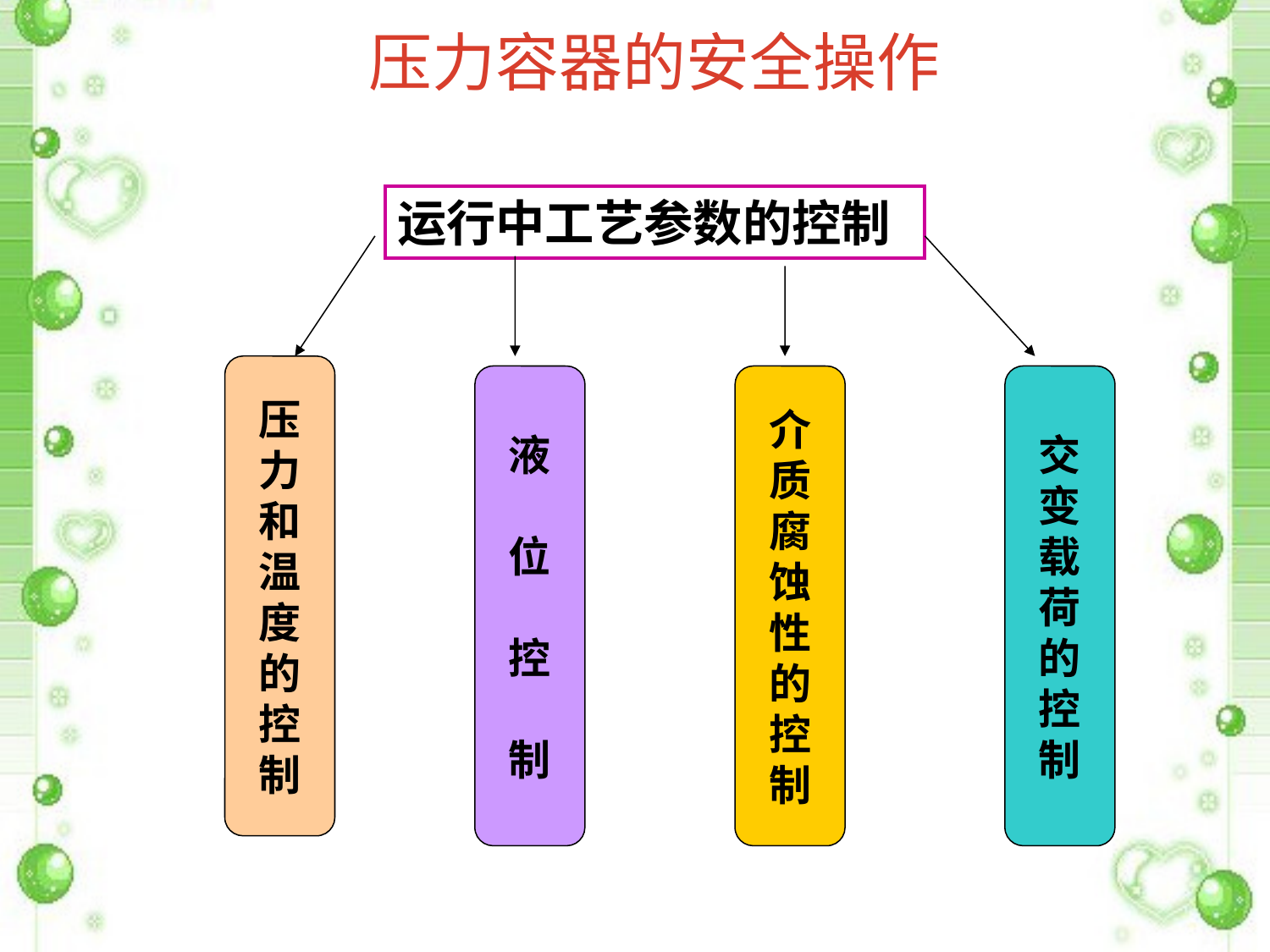

# 压力容器的安全操作
运行中工艺参数的控制

压
力
和
温
度
的
控
制
液

位

控

制
介
质
腐
蚀
性
的
控
制
交
变
载
荷
的
控
制